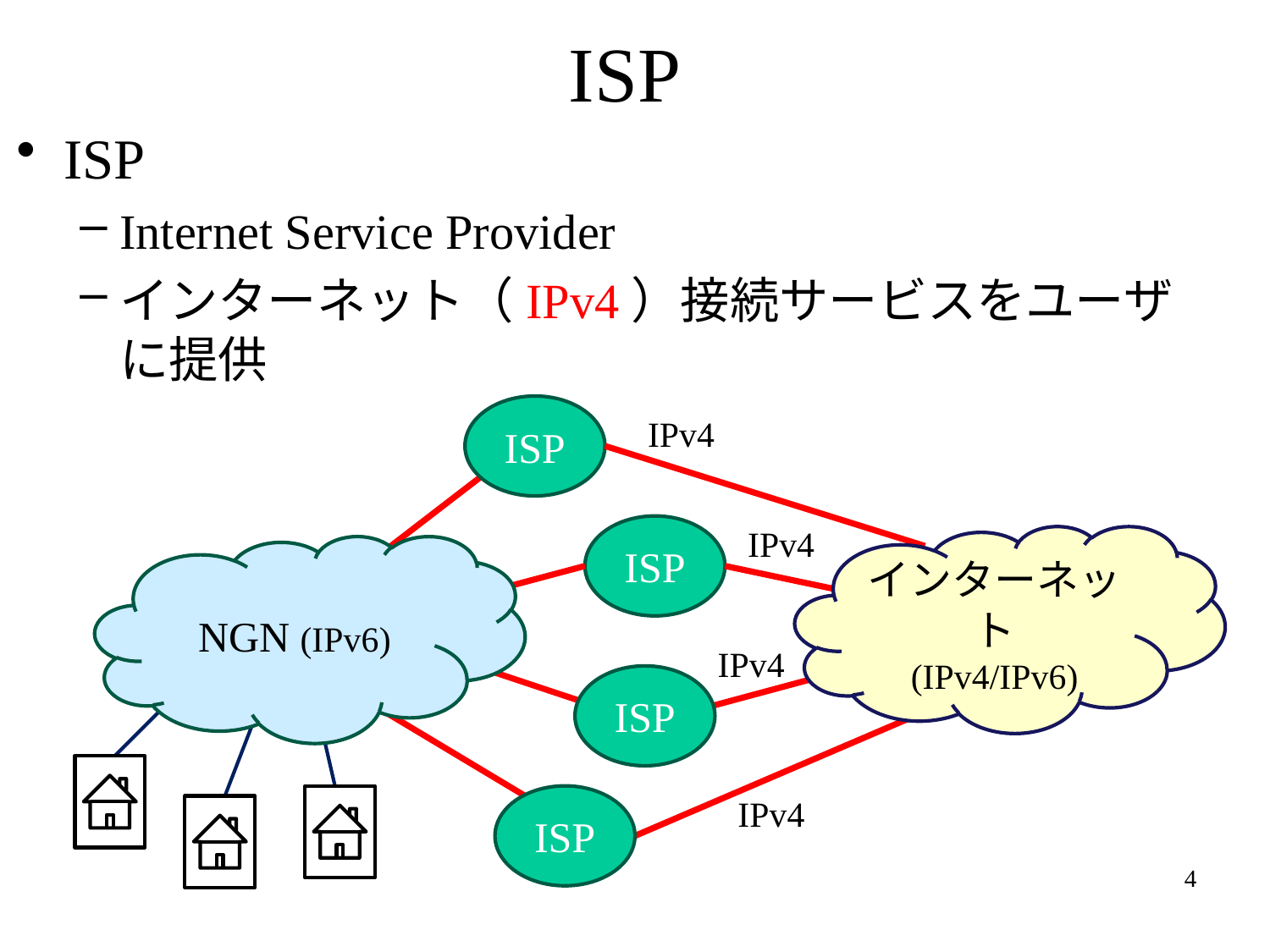

# ISP
ISP
Internet Service Provider
インターネット（IPv4）接続サービスをユーザに提供
ISP
IPv4
ISP
IPv4
インターネット
(IPv4/IPv6)
NGN (IPv6)
IPv4
ISP

ISP
IPv4

4